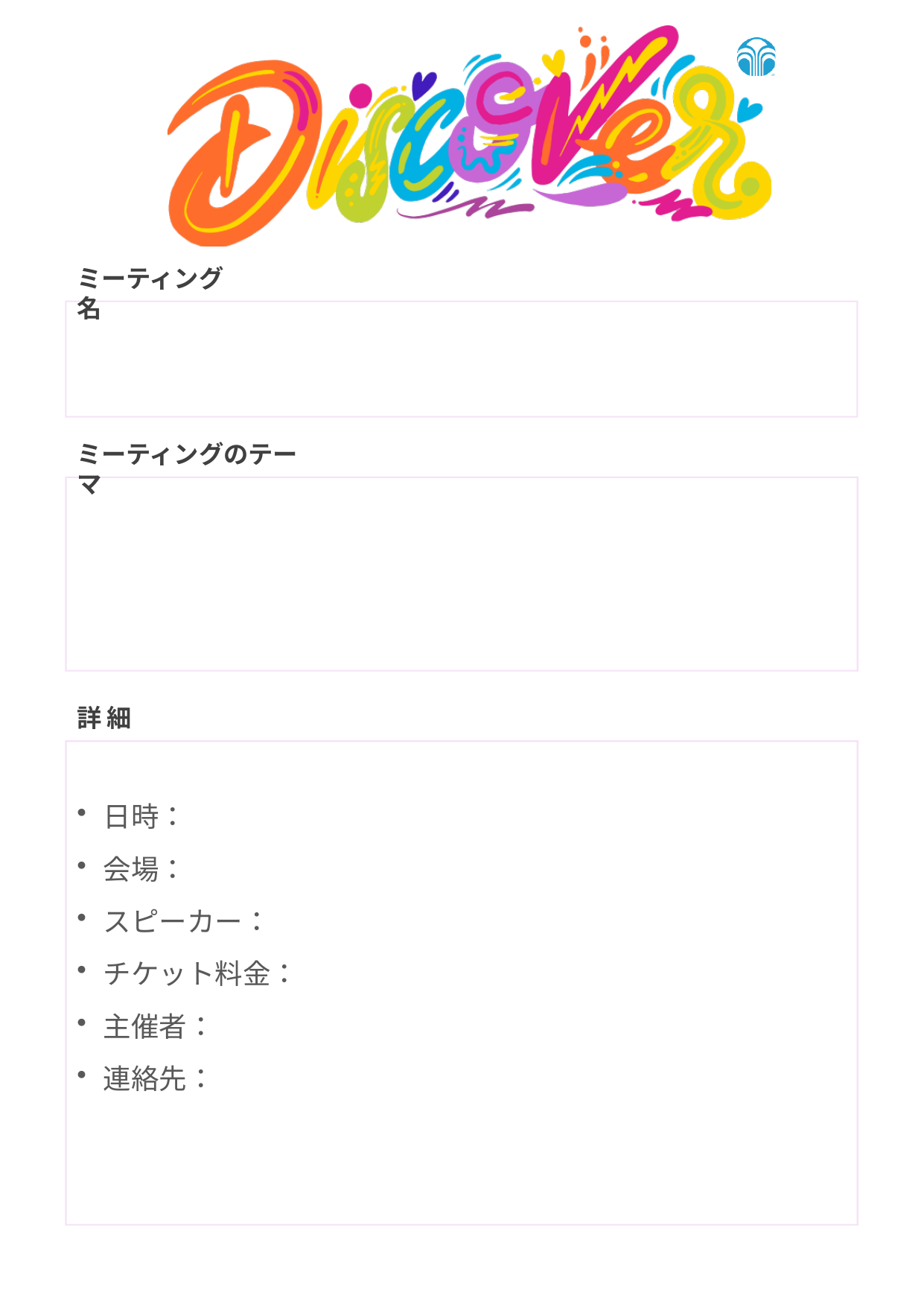

ミーティング名

ミーティングのテーマ

詳 細

日時：
会場：
スピーカー：
チケット料金：
主催者：
連絡先：